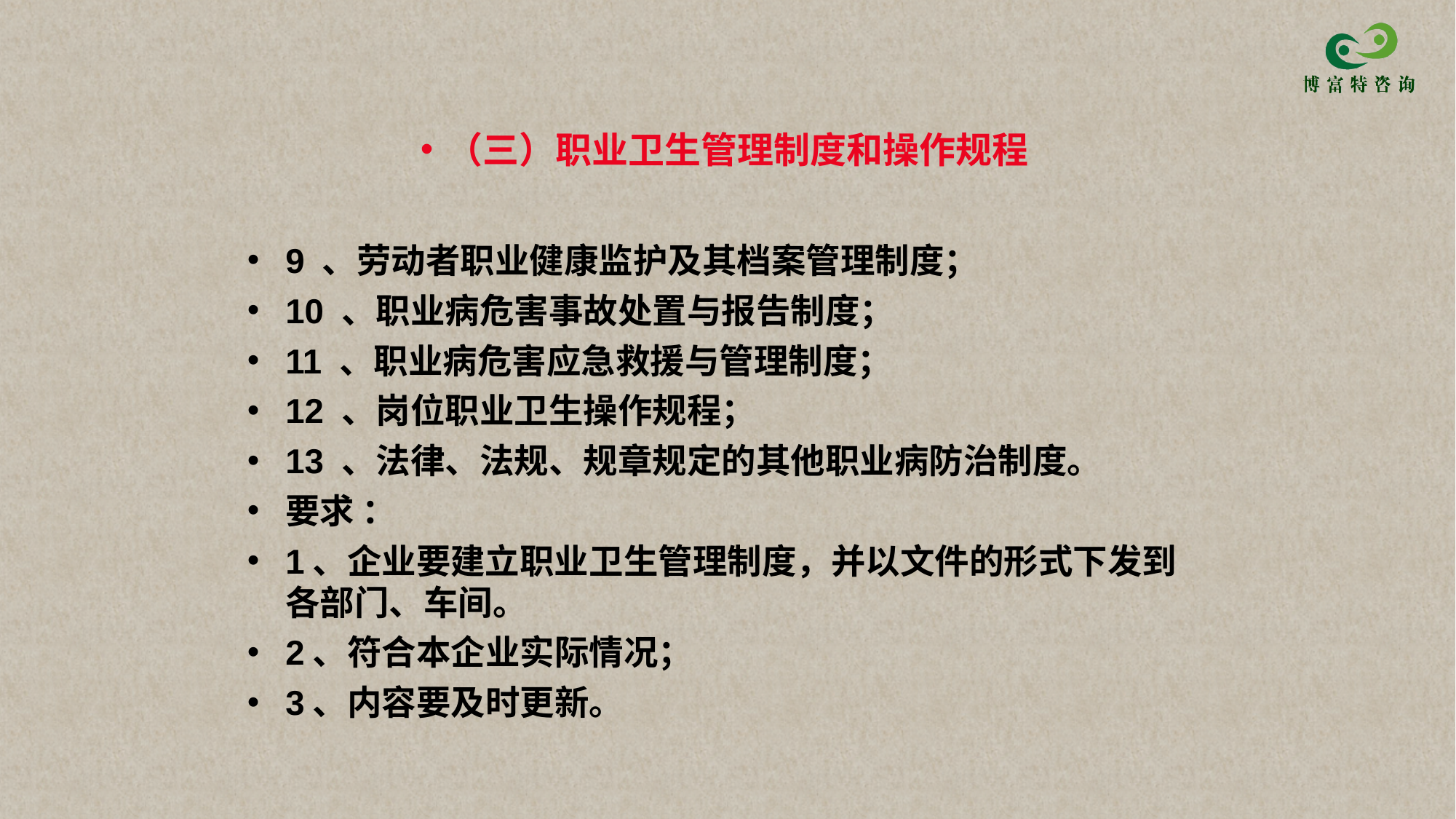

（三）职业卫生管理制度和操作规程
9 、劳动者职业健康监护及其档案管理制度；
10 、职业病危害事故处置与报告制度；
11 、职业病危害应急救援与管理制度；
12 、岗位职业卫生操作规程；
13 、法律、法规、规章规定的其他职业病防治制度。
要求 ：
1、企业要建立职业卫生管理制度，并以文件的形式下发到各部门、车间。
2、符合本企业实际情况；
3、内容要及时更新。